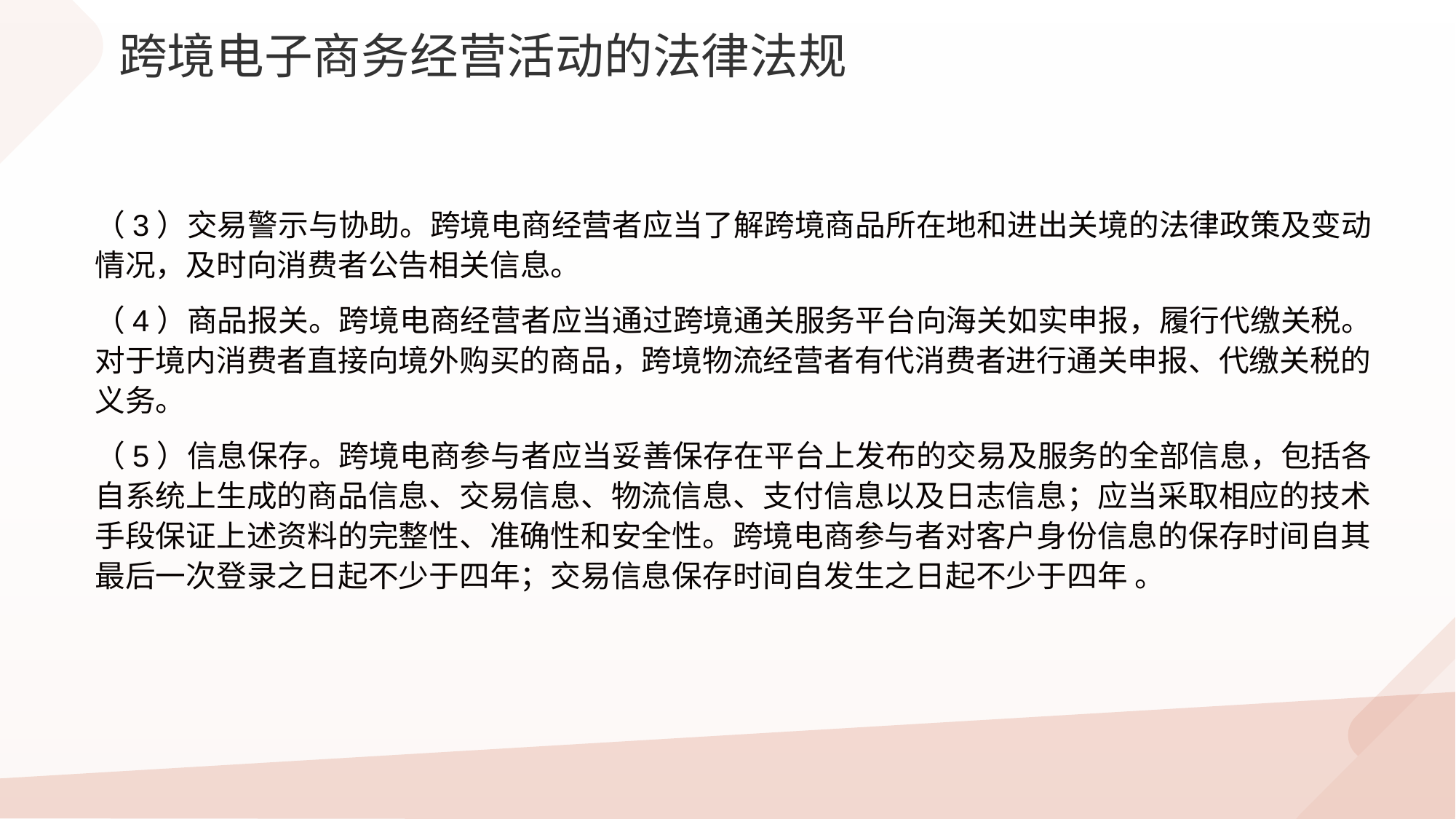

跨境电子商务经营活动的法律法规
（3）交易警示与协助。跨境电商经营者应当了解跨境商品所在地和进出关境的法律政策及变动情况，及时向消费者公告相关信息。
（4）商品报关。跨境电商经营者应当通过跨境通关服务平台向海关如实申报，履行代缴关税。对于境内消费者直接向境外购买的商品，跨境物流经营者有代消费者进行通关申报、代缴关税的义务。
（5）信息保存。跨境电商参与者应当妥善保存在平台上发布的交易及服务的全部信息，包括各自系统上生成的商品信息、交易信息、物流信息、支付信息以及日志信息；应当采取相应的技术手段保证上述资料的完整性、准确性和安全性。跨境电商参与者对客户身份信息的保存时间自其最后一次登录之日起不少于四年；交易信息保存时间自发生之日起不少于四年 。